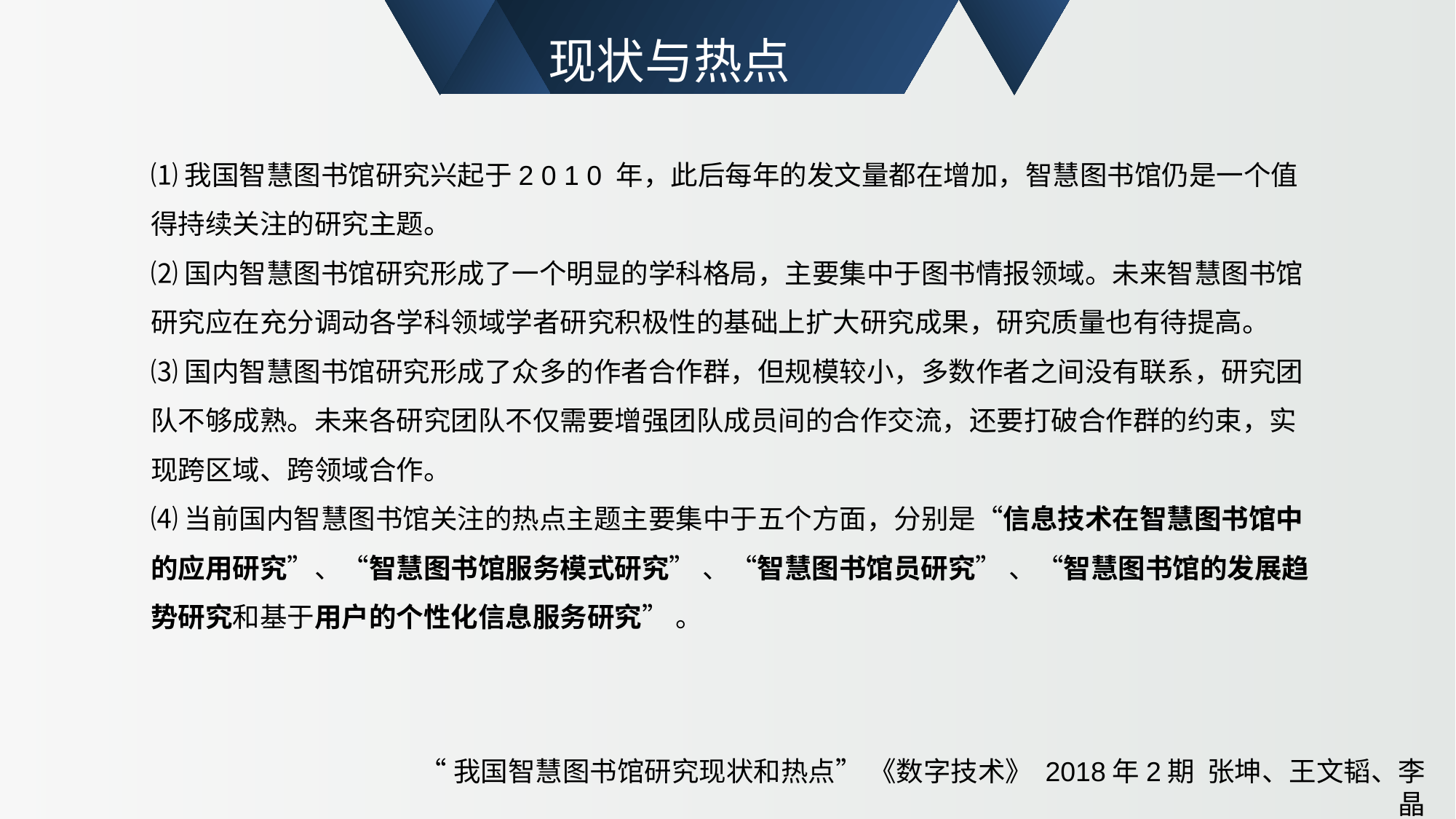

现状与热点
⑴我国智慧图书馆研究兴起于2 0 1 0 年，此后每年的发文量都在增加，智慧图书馆仍是一个值得持续关注的研究主题。
⑵国内智慧图书馆研究形成了一个明显的学科格局，主要集中于图书情报领域。未来智慧图书馆研究应在充分调动各学科领域学者研究积极性的基础上扩大研究成果，研究质量也有待提高。
⑶国内智慧图书馆研究形成了众多的作者合作群，但规模较小，多数作者之间没有联系，研究团队不够成熟。未来各研究团队不仅需要增强团队成员间的合作交流，还要打破合作群的约束，实现跨区域、跨领域合作。
⑷当前国内智慧图书馆关注的热点主题主要集中于五个方面，分别是“信息技术在智慧图书馆中的应用研究”、“智慧图书馆服务模式研究” 、“智慧图书馆员研究” 、“智慧图书馆的发展趋势研究和基于用户的个性化信息服务研究” 。
“我国智慧图书馆研究现状和热点” 《数字技术》 2018年2期  张坤、王文韬、李晶